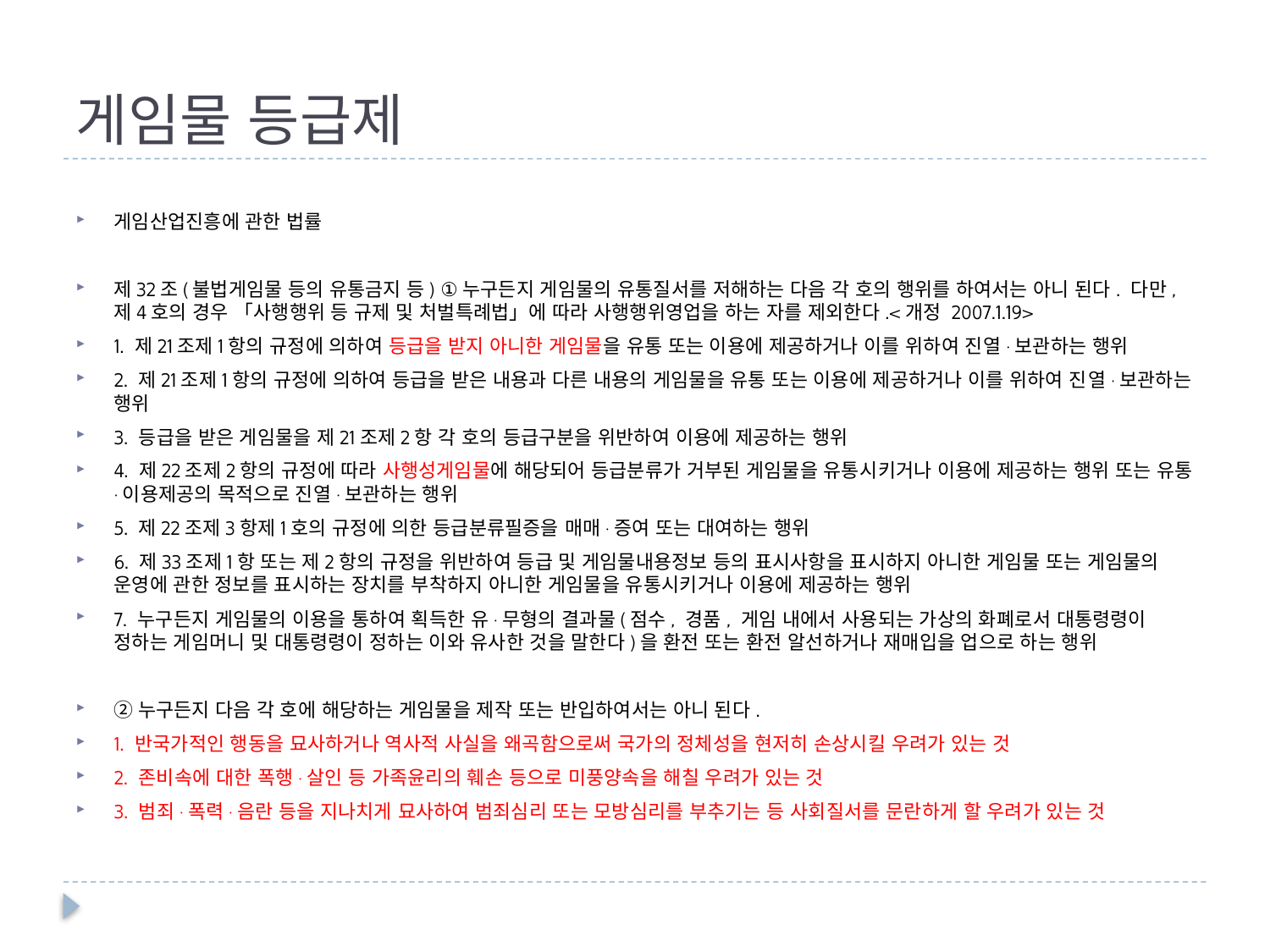

# 게임물 등급제

게임산업진흥에 관한 법률

제32조(불법게임물 등의 유통금지 등) ①누구든지 게임물의 유통질서를 저해하는 다음 각 호의 행위를 하여서는 아니 된다. 다만, 제4호의 경우 「사행행위 등 규제 및 처벌특례법」에 따라 사행행위영업을 하는 자를 제외한다.<개정 2007.1.19>
1. 제21조제1항의 규정에 의하여 등급을 받지 아니한 게임물을 유통 또는 이용에 제공하거나 이를 위하여 진열·보관하는 행위
2. 제21조제1항의 규정에 의하여 등급을 받은 내용과 다른 내용의 게임물을 유통 또는 이용에 제공하거나 이를 위하여 진열·보관하는 행위
3. 등급을 받은 게임물을 제21조제2항 각 호의 등급구분을 위반하여 이용에 제공하는 행위
4. 제22조제2항의 규정에 따라 사행성게임물에 해당되어 등급분류가 거부된 게임물을 유통시키거나 이용에 제공하는 행위 또는 유통·이용제공의 목적으로 진열·보관하는 행위
5. 제22조제3항제1호의 규정에 의한 등급분류필증을 매매·증여 또는 대여하는 행위
6. 제33조제1항 또는 제2항의 규정을 위반하여 등급 및 게임물내용정보 등의 표시사항을 표시하지 아니한 게임물 또는 게임물의 운영에 관한 정보를 표시하는 장치를 부착하지 아니한 게임물을 유통시키거나 이용에 제공하는 행위
7. 누구든지 게임물의 이용을 통하여 획득한 유·무형의 결과물(점수, 경품, 게임 내에서 사용되는 가상의 화폐로서 대통령령이 정하는 게임머니 및 대통령령이 정하는 이와 유사한 것을 말한다)을 환전 또는 환전 알선하거나 재매입을 업으로 하는 행위

②누구든지 다음 각 호에 해당하는 게임물을 제작 또는 반입하여서는 아니 된다.
1. 반국가적인 행동을 묘사하거나 역사적 사실을 왜곡함으로써 국가의 정체성을 현저히 손상시킬 우려가 있는 것
2. 존비속에 대한 폭행·살인 등 가족윤리의 훼손 등으로 미풍양속을 해칠 우려가 있는 것
3. 범죄·폭력·음란 등을 지나치게 묘사하여 범죄심리 또는 모방심리를 부추기는 등 사회질서를 문란하게 할 우려가 있는 것